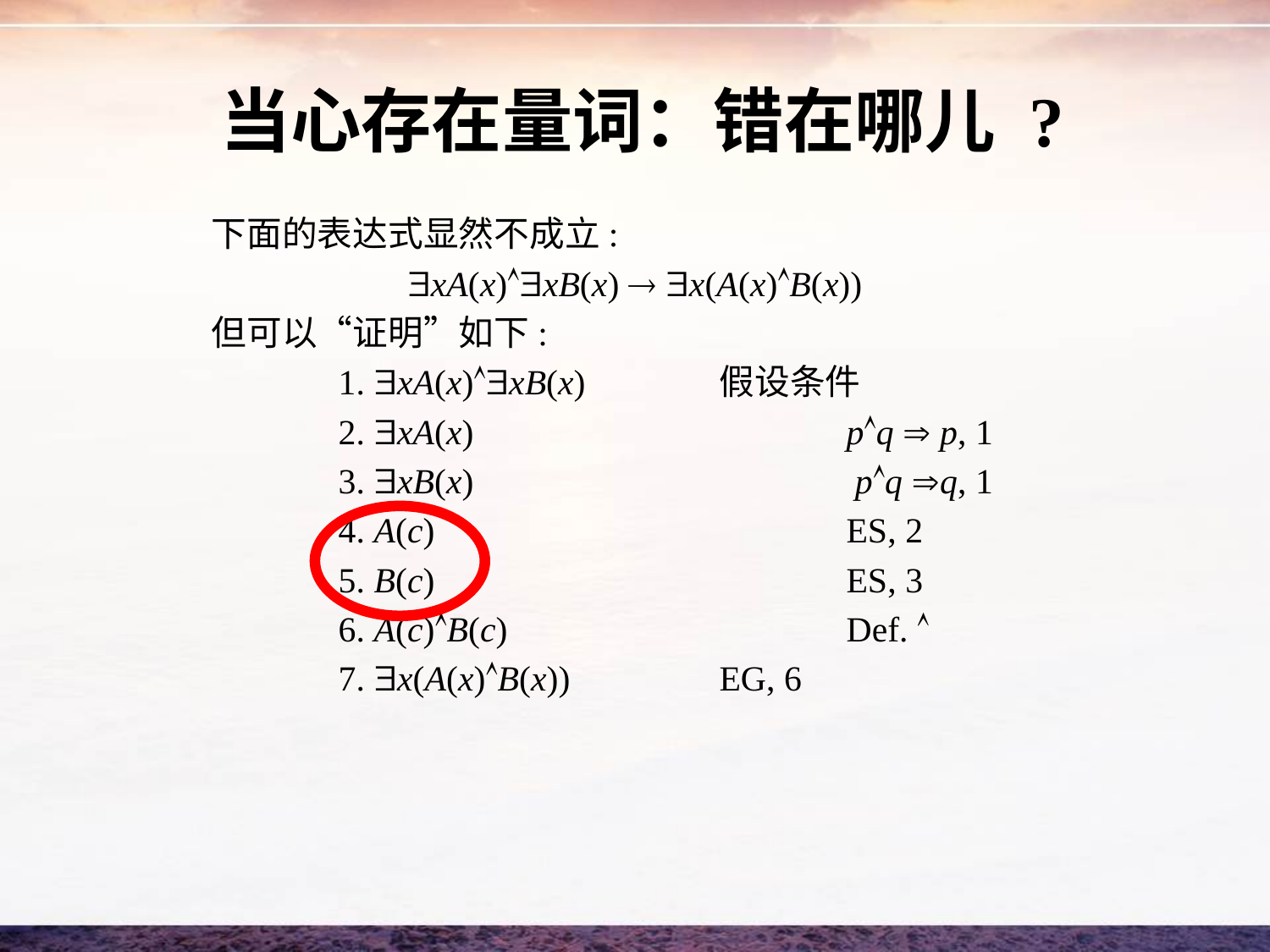

当心存在量词：错在哪儿 ?
下面的表达式显然不成立:
∃xA(x)∧∃xB(x) → ∃x(A(x)∧B(x))
但可以“证明”如下:
	1. ∃xA(x)∧∃xB(x)		假设条件
	2. ∃xA(x)			p∧q ⇒ p, 1
	3. ∃xB(x)			 p∧q ⇒q, 1
	4. A(c)				ES, 2
	5. B(c)				ES, 3
	6. A(c)∧B(c)			Def. ∧
	7. ∃x(A(x)∧B(x))		EG, 6